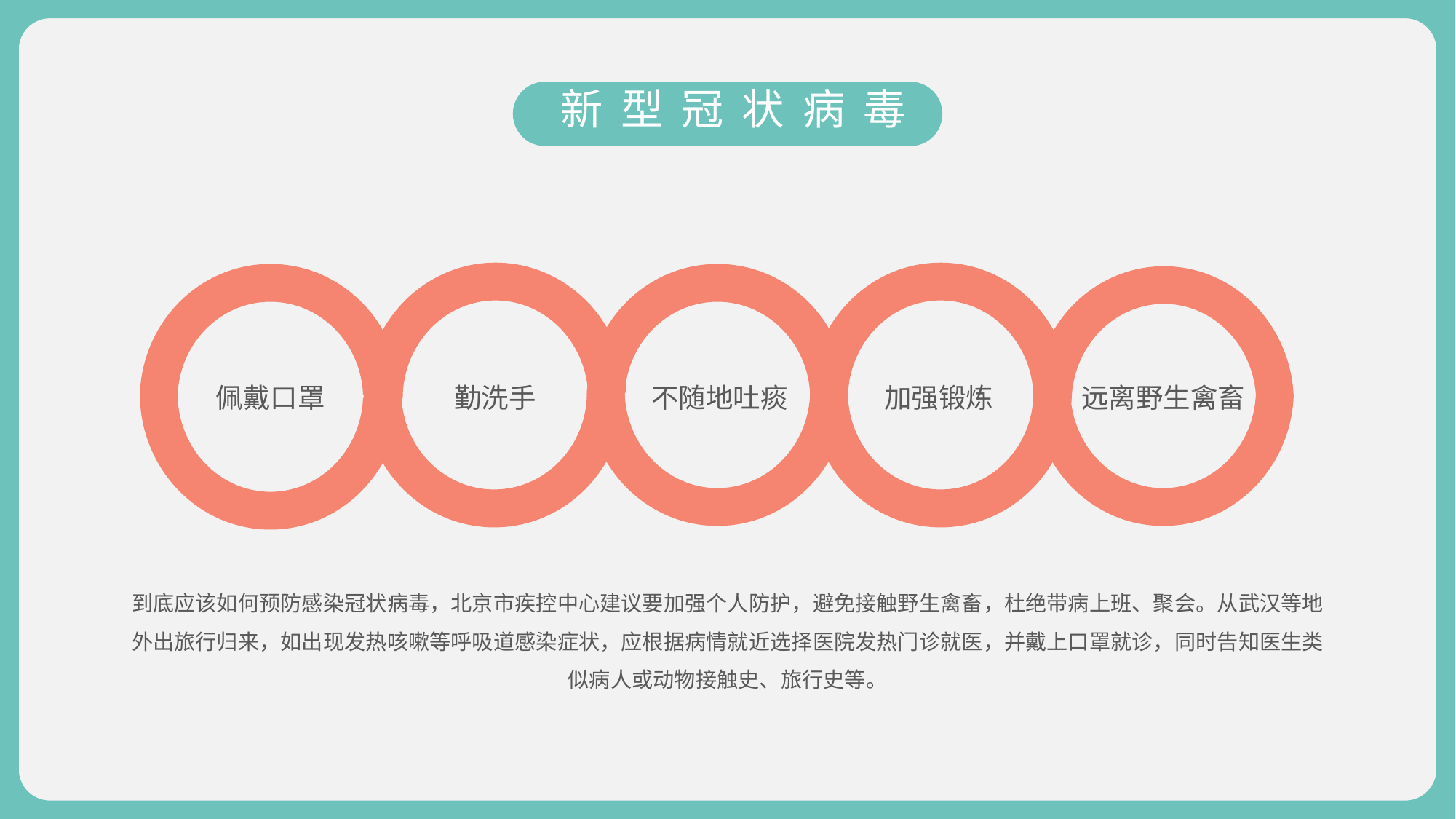

新型冠状病毒

佩戴口罩
勤洗手
不随地吐痰
加强锻炼
远离野生禽畜
到底应该如何预防感染冠状病毒，北京市疾控中心建议要加强个人防护，避免接触野生禽畜，杜绝带病上班、聚会。从武汉等地外出旅行归来，如出现发热咳嗽等呼吸道感染症状，应根据病情就近选择医院发热门诊就医，并戴上口罩就诊，同时告知医生类似病人或动物接触史、旅行史等。